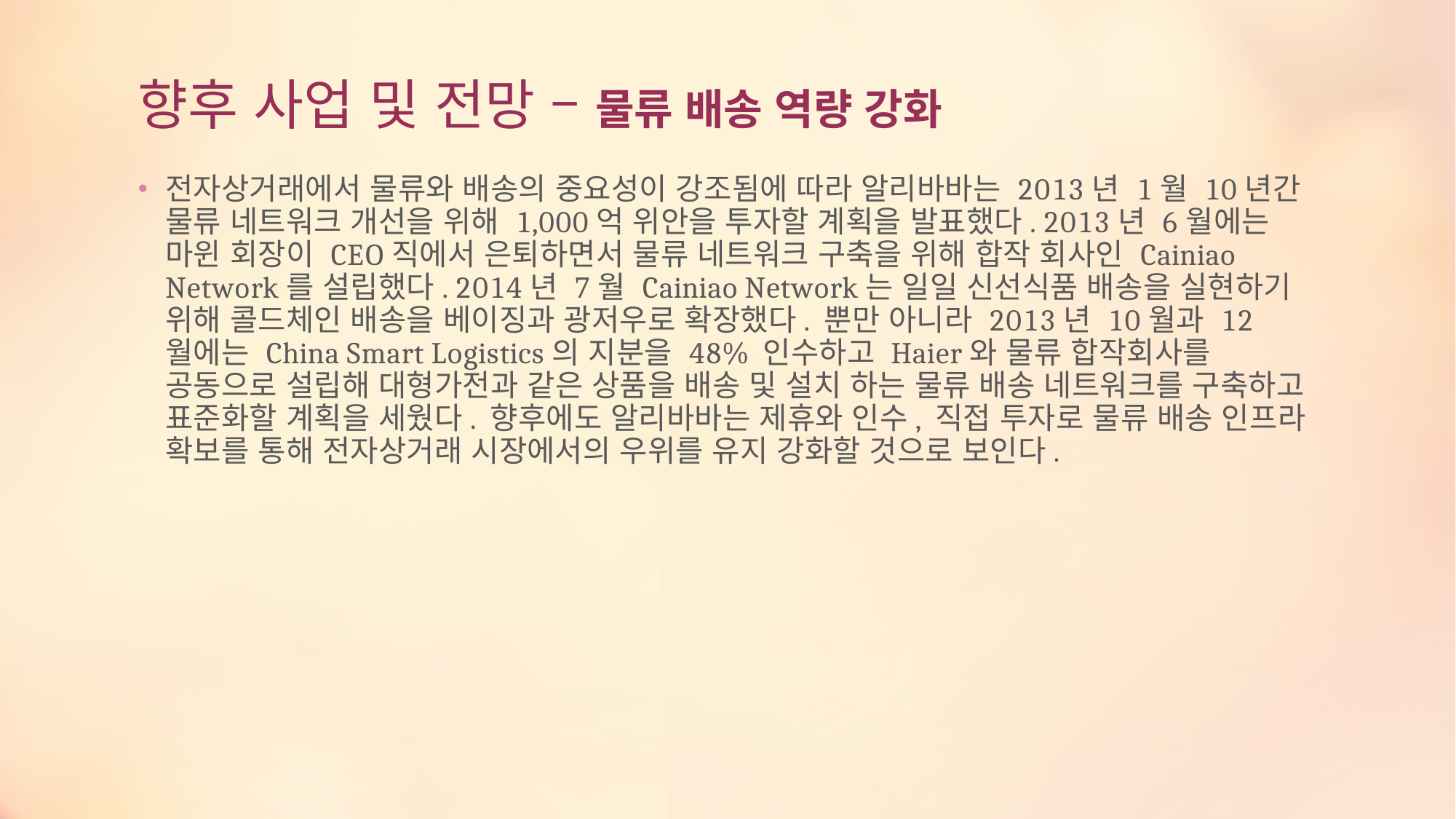

# 향후 사업 및 전망 – 물류 배송 역량 강화
전자상거래에서 물류와 배송의 중요성이 강조됨에 따라 알리바바는 2013년 1월 10년간 물류 네트워크 개선을 위해 1,000억 위안을 투자할 계획을 발표했다. 2013년 6월에는 마윈 회장이 CEO직에서 은퇴하면서 물류 네트워크 구축을 위해 합작 회사인 Cainiao Network를 설립했다. 2014년 7월 Cainiao Network는 일일 신선식품 배송을 실현하기 위해 콜드체인 배송을 베이징과 광저우로 확장했다. 뿐만 아니라 2013년 10월과 12월에는 China Smart Logistics의 지분을 48% 인수하고 Haier와 물류 합작회사를 공동으로 설립해 대형가전과 같은 상품을 배송 및 설치 하는 물류 배송 네트워크를 구축하고 표준화할 계획을 세웠다. 향후에도 알리바바는 제휴와 인수, 직접 투자로 물류 배송 인프라 확보를 통해 전자상거래 시장에서의 우위를 유지 강화할 것으로 보인다.